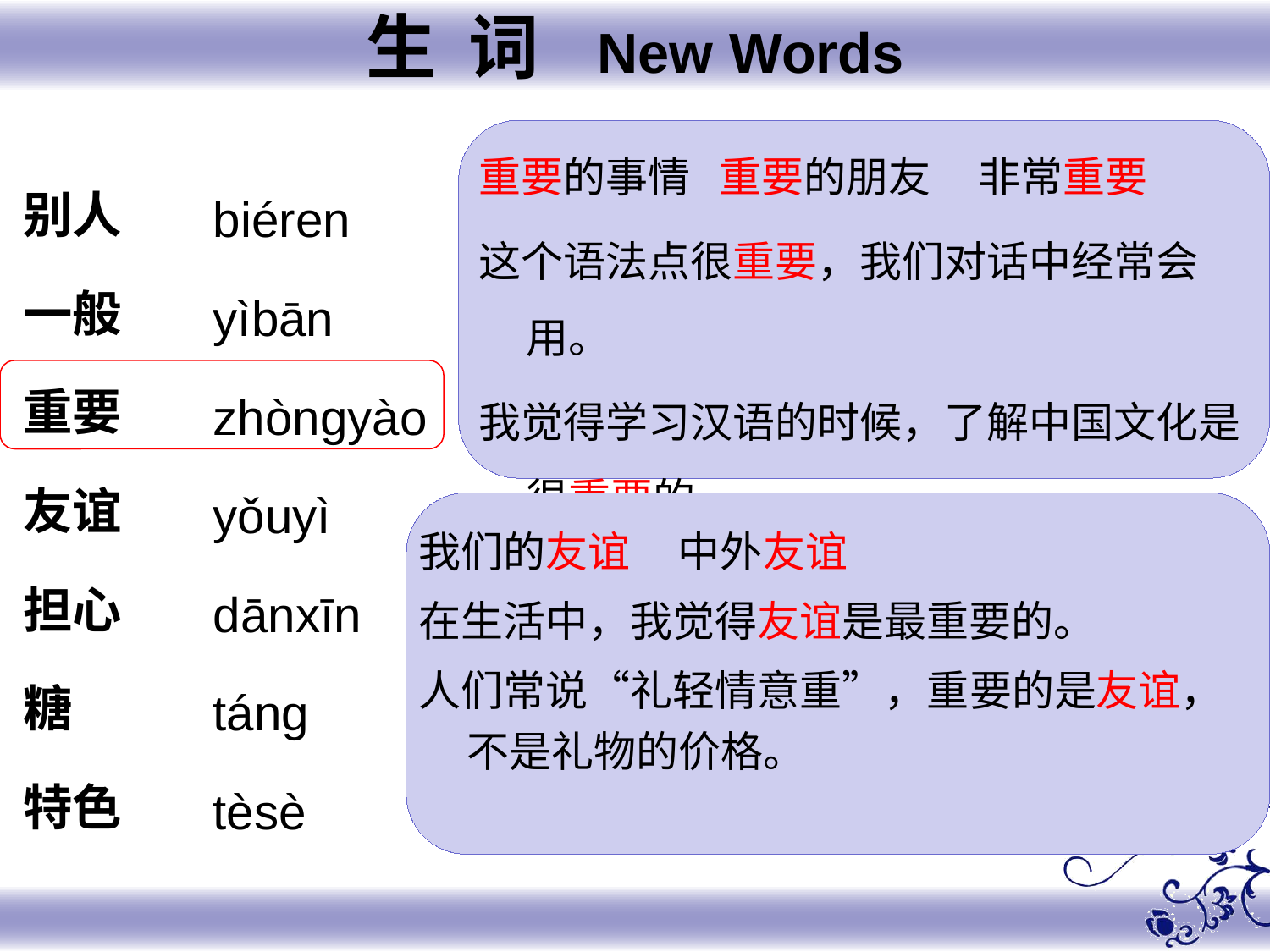

生  词   New Words
重要的事情   重要的朋友     非常重要
这个语法点很重要，我们对话中经常会用。
我觉得学习汉语的时候，了解中国文化是很重要的。

别人
一般
重要
友谊
担心
糖
特色
biéren
yìbān
zhòngyào
yǒuyì
dānxīn
táng
tèsè

我们的友谊     中外友谊
在生活中，我觉得友谊是最重要的。
人们常说“礼轻情意重”，重要的是友谊，不是礼物的价格。